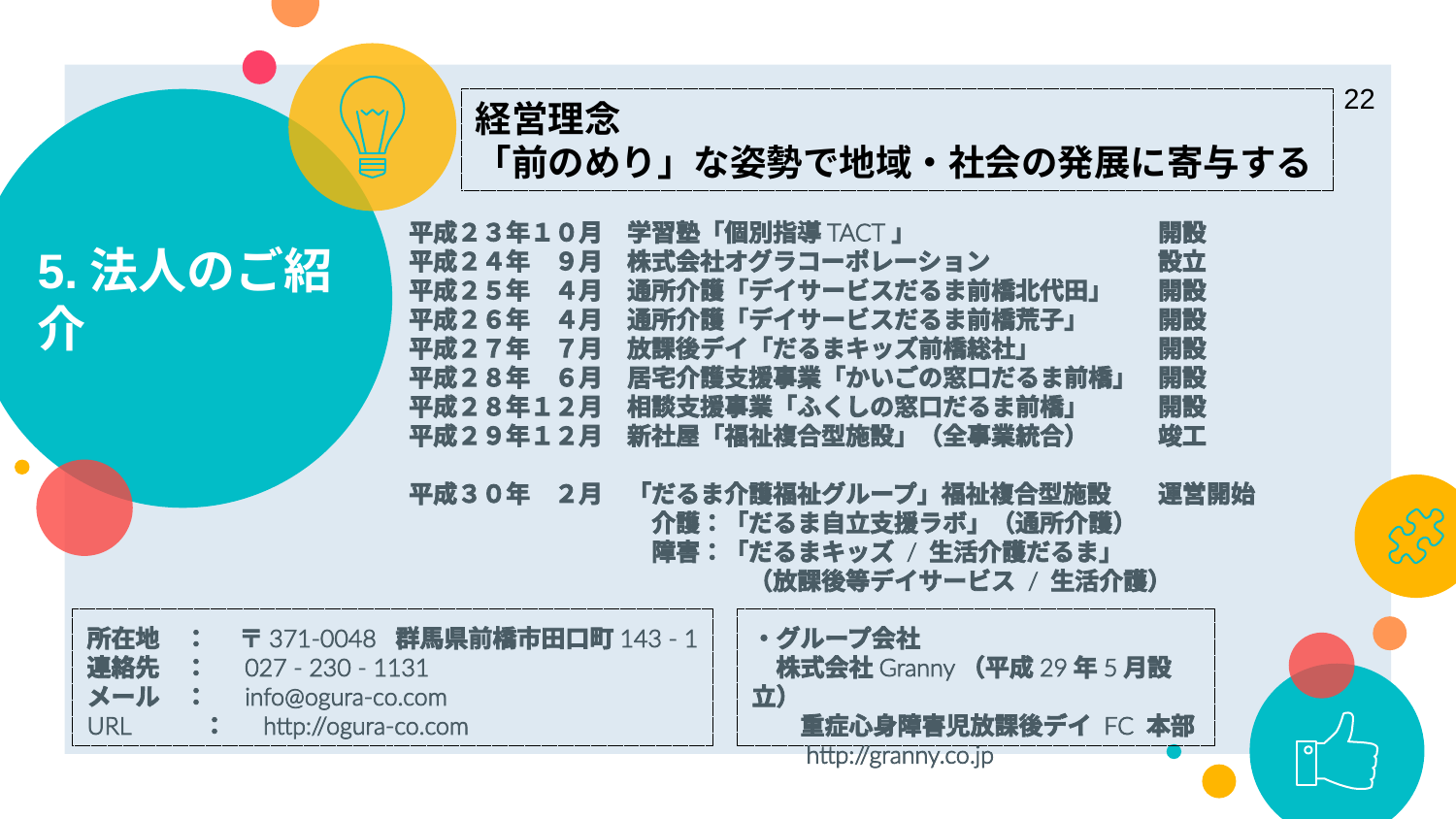

22
# 5.法人のご紹介
経営理念
「前のめり」な姿勢で地域・社会の発展に寄与する
開設
設立
開設
開設
開設
開設
開設
竣工

運営開始
平成２３年１０月　学習塾「個別指導TACT」
平成２４年　９月　株式会社オグラコーポレーション
平成２５年　４月　通所介護「デイサービスだるま前橋北代田」
平成２６年　４月　通所介護「デイサービスだるま前橋荒子」
平成２７年　７月　放課後デイ「だるまキッズ前橋総社」
平成２８年　６月　居宅介護支援事業「かいごの窓口だるま前橋」
平成２８年１２月　相談支援事業「ふくしの窓口だるま前橋」
平成２９年１２月　新社屋「福祉複合型施設」（全事業統合）

平成３０年　２月　「だるま介護福祉グループ」福祉複合型施設
　　　　　　　　　　介護：「だるま自立支援ラボ」（通所介護）
　　　　　　　　　　障害：「だるまキッズ / 生活介護だるま」
　　　　　　　　　　　　　　（放課後等デイサービス / 生活介護）
・グループ会社
　株式会社Granny（平成29年5月設立）
　　重症心身障害児放課後デイ FC 本部
　　http://granny.co.jp
所在地　：　 〒371-0048  群馬県前橋市田口町143 - 1
連絡先　：　 027 - 230 - 1131
メール　：　 info@ogura-co.com
URL          ：　 http://ogura-co.com